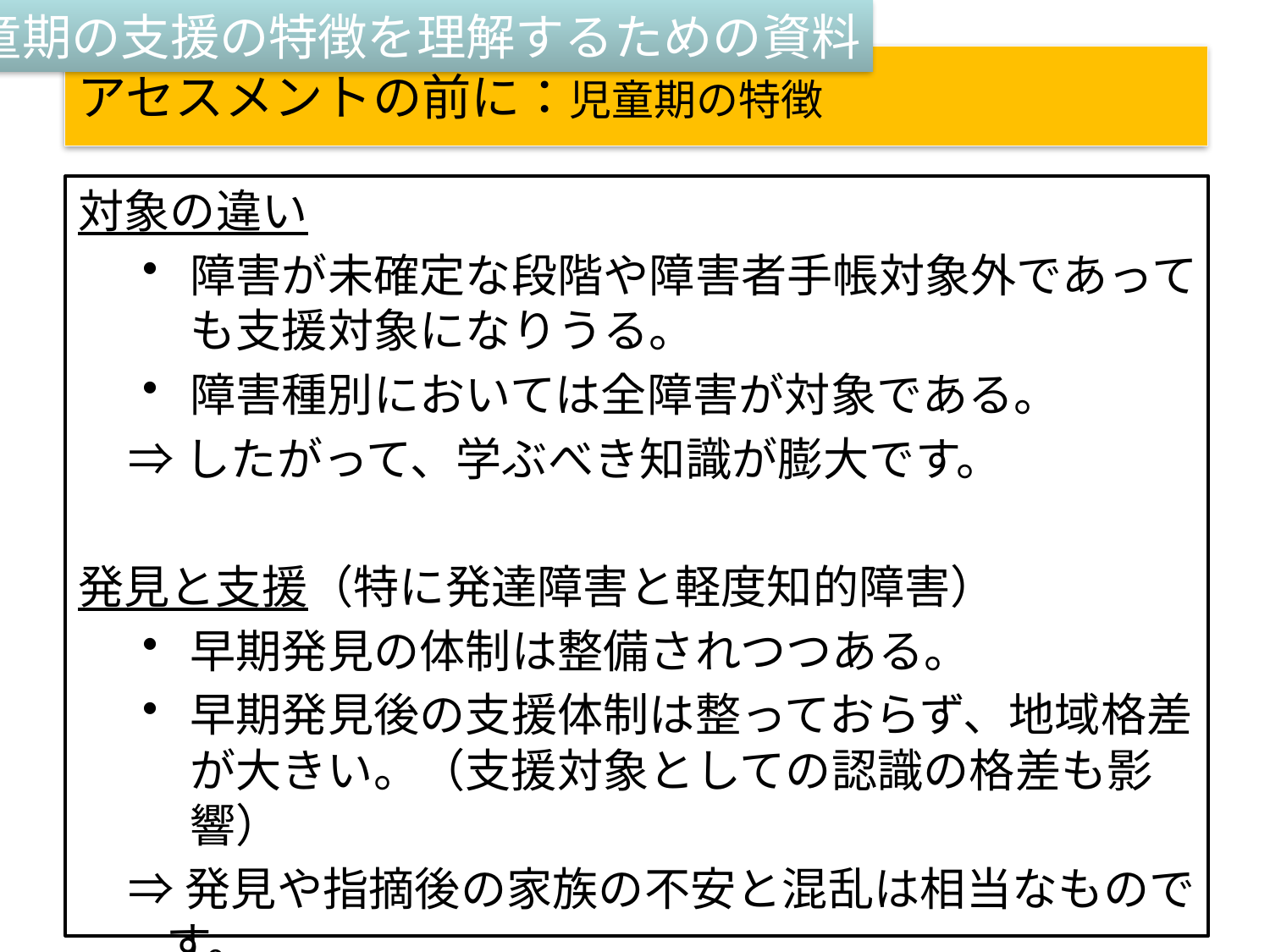

②児童期の支援の特徴を理解するための資料
# アセスメントの前に：児童期の特徴
対象の違い
障害が未確定な段階や障害者手帳対象外であっても支援対象になりうる。
障害種別においては全障害が対象である。
⇒したがって、学ぶべき知識が膨大です。

発見と支援（特に発達障害と軽度知的障害）
早期発見の体制は整備されつつある。
早期発見後の支援体制は整っておらず、地域格差が大きい。（支援対象としての認識の格差も影響）
⇒発見や指摘後の家族の不安と混乱は相当なものです。